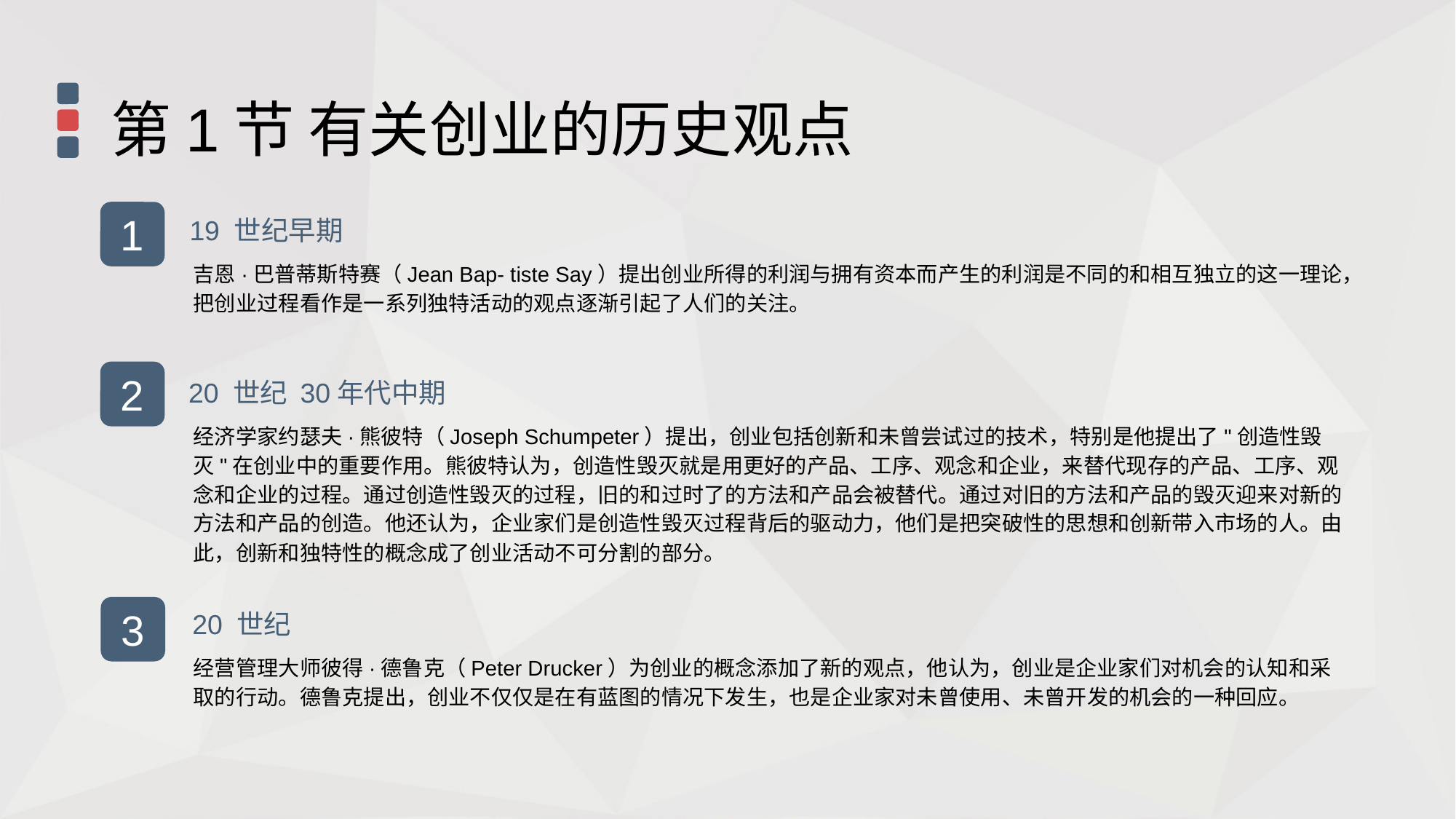

第1节 有关创业的历史观点
1
19 世纪早期
吉恩·巴普蒂斯特赛（Jean Bap- tiste Say）提出创业所得的利润与拥有资本而产生的利润是不同的和相互独立的这一理论，把创业过程看作是一系列独特活动的观点逐渐引起了人们的关注。
2
20 世纪 30年代中期
经济学家约瑟夫·熊彼特（Joseph Schumpeter）提出，创业包括创新和未曾尝试过的技术，特别是他提出了"创造性毁灭"在创业中的重要作用。熊彼特认为，创造性毁灭就是用更好的产品、工序、观念和企业，来替代现存的产品、工序、观念和企业的过程。通过创造性毁灭的过程，旧的和过时了的方法和产品会被替代。通过对旧的方法和产品的毁灭迎来对新的方法和产品的创造。他还认为，企业家们是创造性毁灭过程背后的驱动力，他们是把突破性的思想和创新带入市场的人。由此，创新和独特性的概念成了创业活动不可分割的部分。
3
20 世纪
经营管理大师彼得·德鲁克（Peter Drucker）为创业的概念添加了新的观点，他认为，创业是企业家们对机会的认知和采取的行动。德鲁克提出，创业不仅仅是在有蓝图的情况下发生，也是企业家对未曾使用、未曾开发的机会的一种回应。